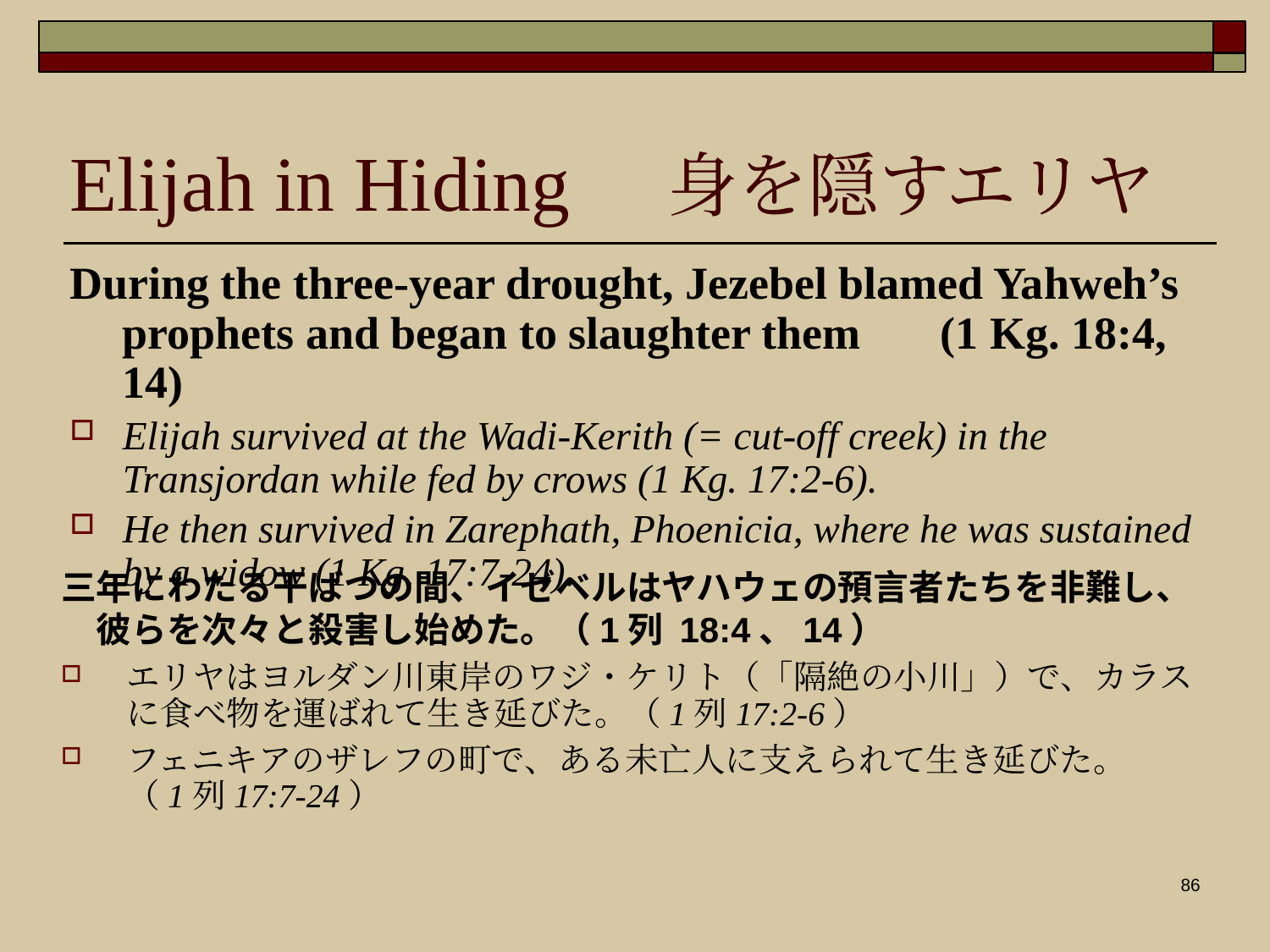

Elijah in Hiding　身を隠すエリヤ
During the three-year drought, Jezebel blamed Yahweh’s prophets and began to slaughter them 　(1 Kg. 18:4, 14)
Elijah survived at the Wadi-Kerith (= cut-off creek) in the Transjordan while fed by crows (1 Kg. 17:2-6).
He then survived in Zarephath, Phoenicia, where he was sustained by a widow (1 Kg. 17:7-24).
三年にわたる干ばつの間、イゼベルはヤハウェの預言者たちを非難し、　彼らを次々と殺害し始めた。（1列 18:4、14）
エリヤはヨルダン川東岸のワジ・ケリト（「隔絶の小川」）で、カラスに食べ物を運ばれて生き延びた。（1列17:2-6）
フェニキアのザレフの町で、ある未亡人に支えられて生き延びた。　　（1列17:7-24）
86